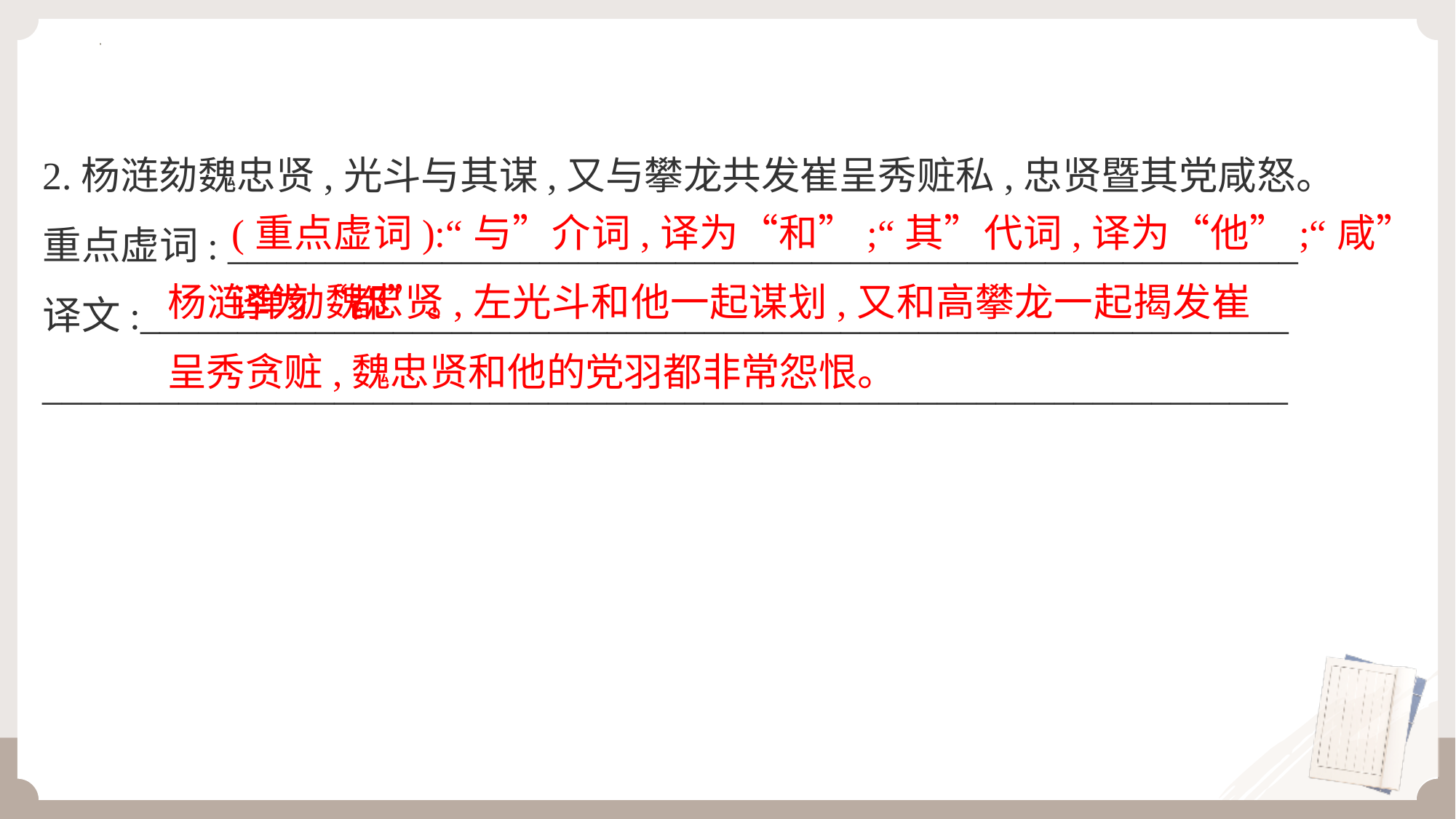

2.杨涟劾魏忠贤,光斗与其谋,又与攀龙共发崔呈秀赃私,忠贤暨其党咸怒。
重点虚词: _______________________________________________________
译文:___________________________________________________________
________________________________________________________________
(重点虚词):“与”介词,译为“和”;“其”代词,译为“他”;“咸”译为“都”。
杨涟弹劾魏忠贤,左光斗和他一起谋划,又和高攀龙一起揭发崔呈秀贪赃,魏忠贤和他的党羽都非常怨恨。